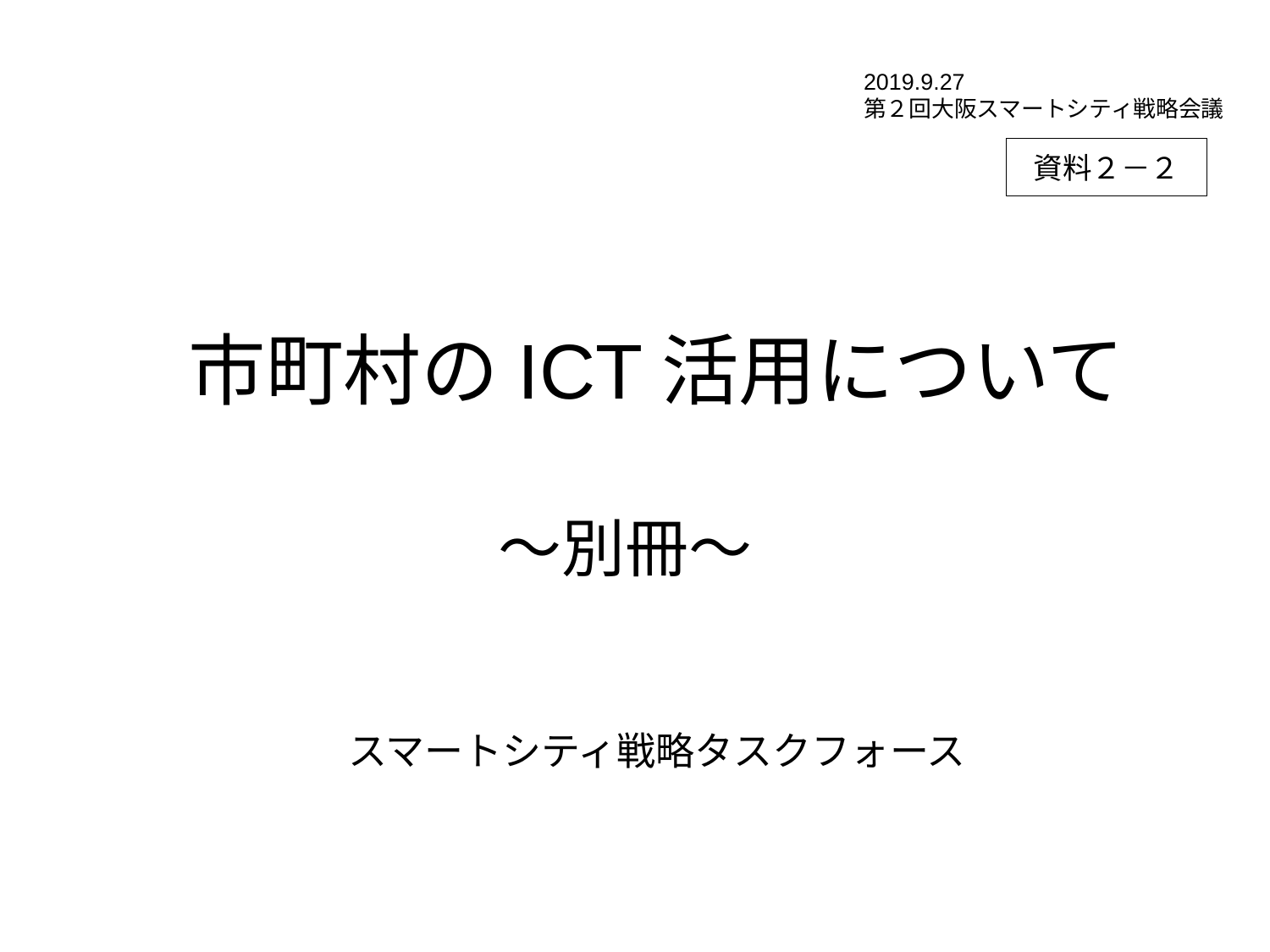

2019.9.27
第２回大阪スマートシティ戦略会議
資料２－２
市町村のICT活用について

～別冊～
スマートシティ戦略タスクフォース